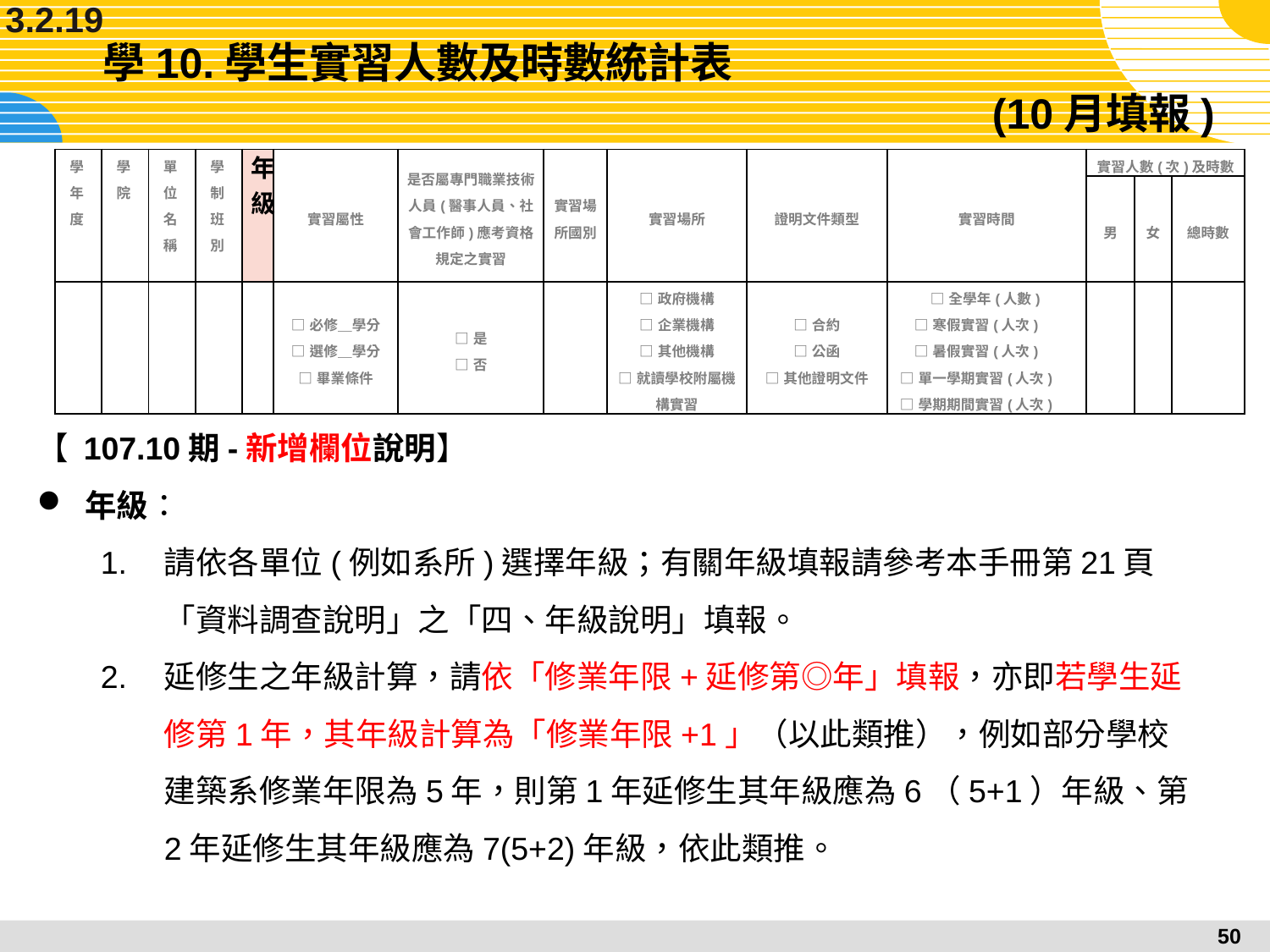

3.2.19
# 學10.學生實習人數及時數統計表 (10月填報)
| 學年度 | 學院 | 單位名稱 | 學制班別 | 年級 | 實習屬性 | 是否屬專門職業技術人員(醫事人員、社會工作師)應考資格規定之實習 | 實習場所國別 | 實習場所 | 證明文件類型 | 實習時間 | 實習人數(次)及時數 |  |  |
| --- | --- | --- | --- | --- | --- | --- | --- | --- | --- | --- | --- | --- | --- |
|  |  |  |  |  |  |  |  |  |  |  | 男 | 女 | 總時數 |
|  |  |  |  |  | □必修＿學分 □選修＿學分 □畢業條件 | □是 □否 |  | □政府機構 □企業機構 □其他機構 □就讀學校附屬機構實習 | □合約 □公函 □其他證明文件 | □全學年(人數) □寒假實習(人次) □暑假實習(人次) □單一學期實習(人次) □學期期間實習(人次) |  |  |  |
【 107.10期-新增欄位說明】
年級：
請依各單位(例如系所)選擇年級；有關年級填報請參考本手冊第21頁「資料調查說明」之「四、年級說明」填報。
延修生之年級計算，請依「修業年限+延修第◎年」填報，亦即若學生延修第1年，其年級計算為「修業年限+1」（以此類推），例如部分學校建築系修業年限為5年，則第1年延修生其年級應為6（5+1）年級、第2年延修生其年級應為7(5+2)年級，依此類推。